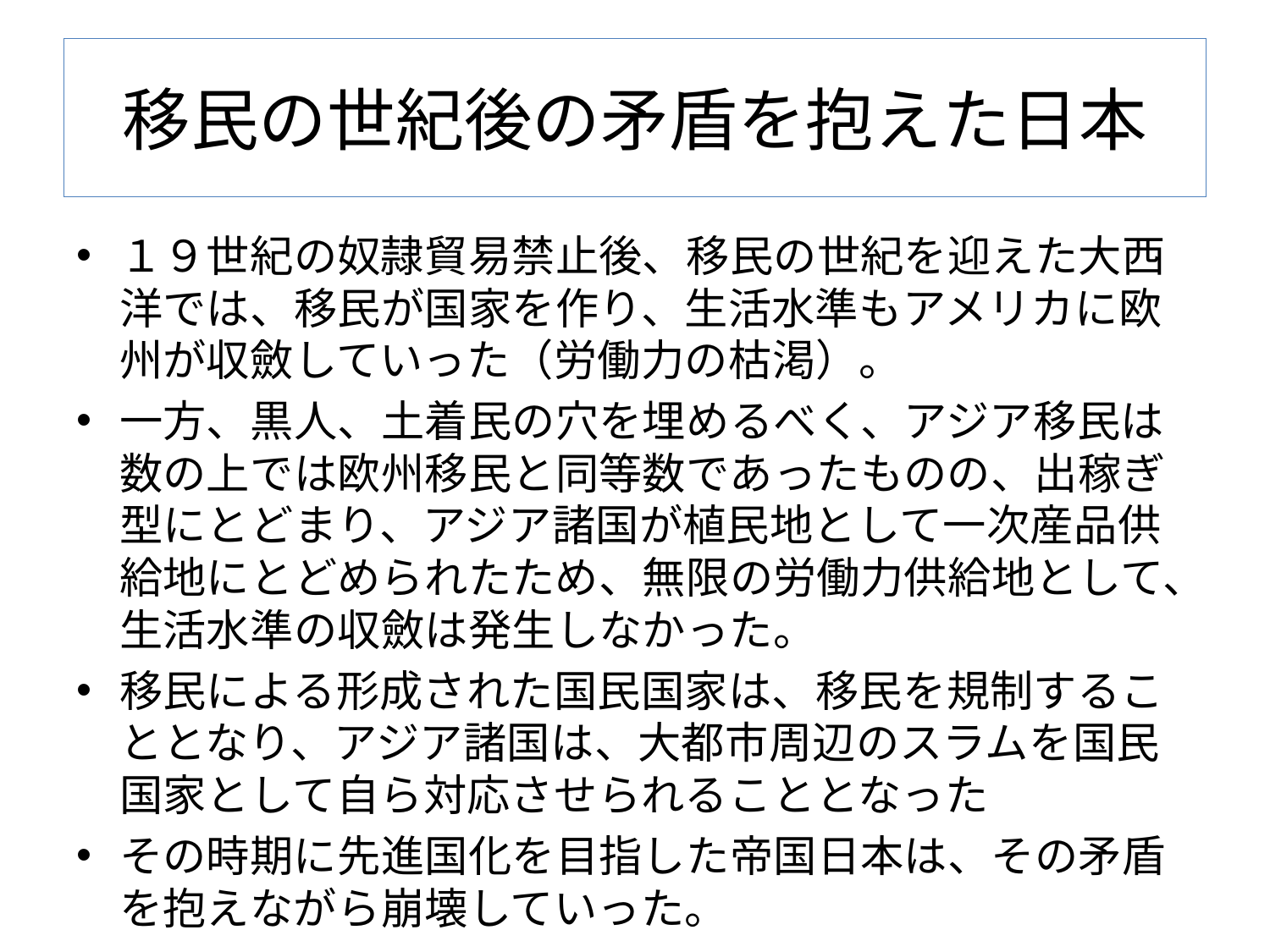

# 移民の世紀後の矛盾を抱えた日本
１９世紀の奴隷貿易禁止後、移民の世紀を迎えた大西洋では、移民が国家を作り、生活水準もアメリカに欧州が収斂していった（労働力の枯渇）。
一方、黒人、土着民の穴を埋めるべく、アジア移民は数の上では欧州移民と同等数であったものの、出稼ぎ型にとどまり、アジア諸国が植民地として一次産品供給地にとどめられたため、無限の労働力供給地として、生活水準の収斂は発生しなかった。
移民による形成された国民国家は、移民を規制することとなり、アジア諸国は、大都市周辺のスラムを国民国家として自ら対応させられることとなった
その時期に先進国化を目指した帝国日本は、その矛盾を抱えながら崩壊していった。